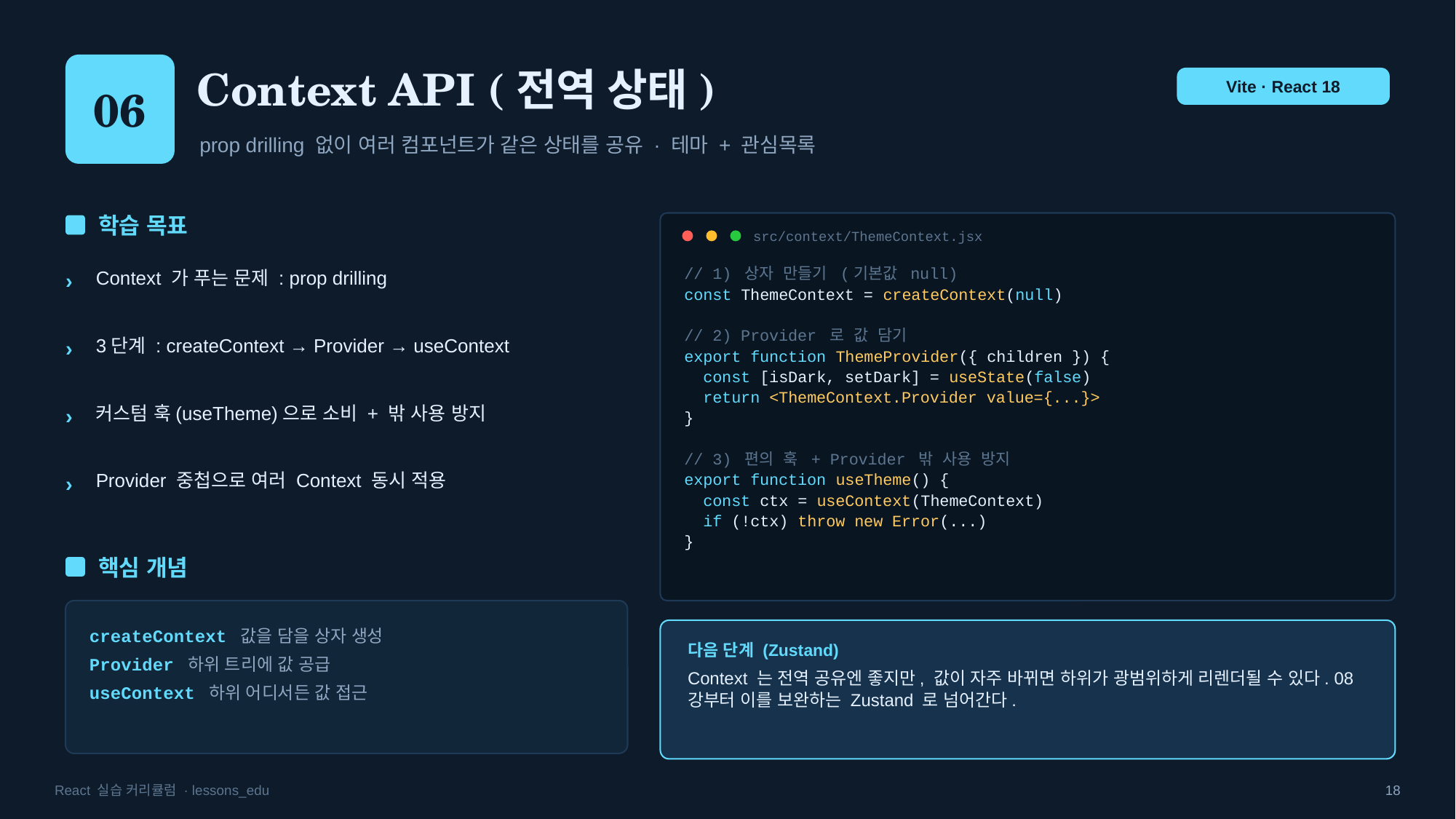

06
Context API (전역 상태)
Vite · React 18
prop drilling 없이 여러 컴포넌트가 같은 상태를 공유 · 테마 + 관심목록
학습 목표

src/context/ThemeContext.jsx

// 1) 상자 만들기 (기본값 null)
const ThemeContext = createContext(null)

// 2) Provider 로 값 담기
export function ThemeProvider({ children }) {
  const [isDark, setDark] = useState(false)
  return <ThemeContext.Provider value={...}>
}

// 3) 편의 훅 + Provider 밖 사용 방지
export function useTheme() {
  const ctx = useContext(ThemeContext)
  if (!ctx) throw new Error(...)
}
›
Context 가 푸는 문제 : prop drilling
›
3단계 : createContext → Provider → useContext
›
커스텀 훅(useTheme)으로 소비 + 밖 사용 방지
›
Provider 중첩으로 여러 Context 동시 적용
핵심 개념

createContext  값을 담을 상자 생성
Provider  하위 트리에 값 공급
useContext  하위 어디서든 값 접근

다음 단계 (Zustand)
Context 는 전역 공유엔 좋지만, 값이 자주 바뀌면 하위가 광범위하게 리렌더될 수 있다. 08강부터 이를 보완하는 Zustand 로 넘어간다.
React 실습 커리큘럼 · lessons_edu
18